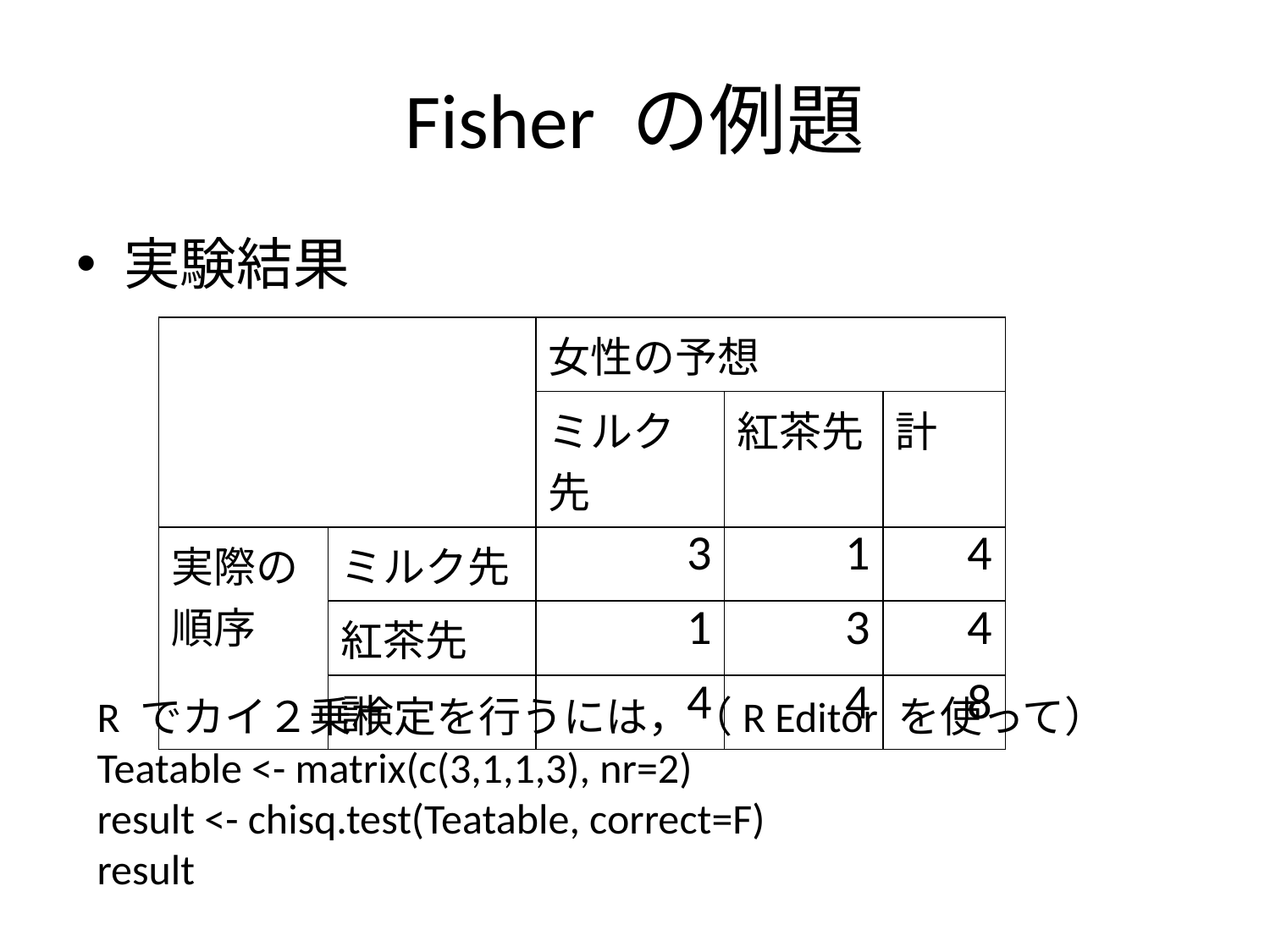

# Fisher の例題
実験結果
|  |  | 女性の予想 |  |  |
| --- | --- | --- | --- | --- |
|  |  | ミルク先 | 紅茶先 | 計 |
| 実際の順序 | ミルク先 | 3 | 1 | 4 |
|  | 紅茶先 | 1 | 3 | 4 |
|  | 計 | 4 | 4 | 8 |
R でカイ２乗検定を行うには，（R Editor を使って）
Teatable <- matrix(c(3,1,1,3), nr=2)
result <- chisq.test(Teatable, correct=F)
result